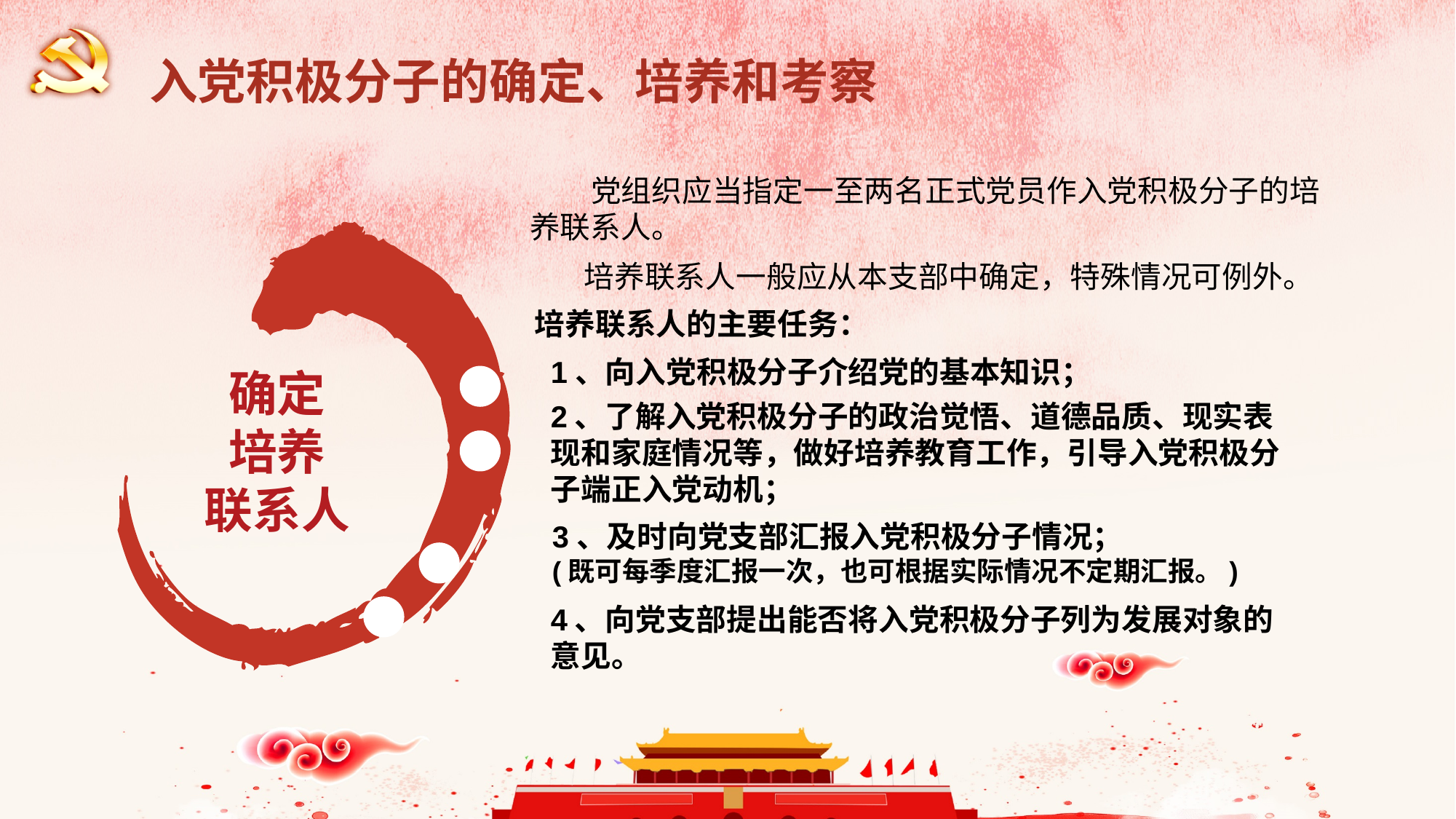

入党积极分子的确定、培养和考察
        党组织应当指定一至两名正式党员作入党积极分子的培养联系人。
培养联系人一般应从本支部中确定，特殊情况可例外。

培养联系人的主要任务：
1、向入党积极分子介绍党的基本知识；
确定
培养
联系人

2、了解入党积极分子的政治觉悟、道德品质、现实表现和家庭情况等，做好培养教育工作，引导入党积极分子端正入党动机；

3、及时向党支部汇报入党积极分子情况；
(既可每季度汇报一次，也可根据实际情况不定期汇报。)

4、向党支部提出能否将入党积极分子列为发展对象的意见。